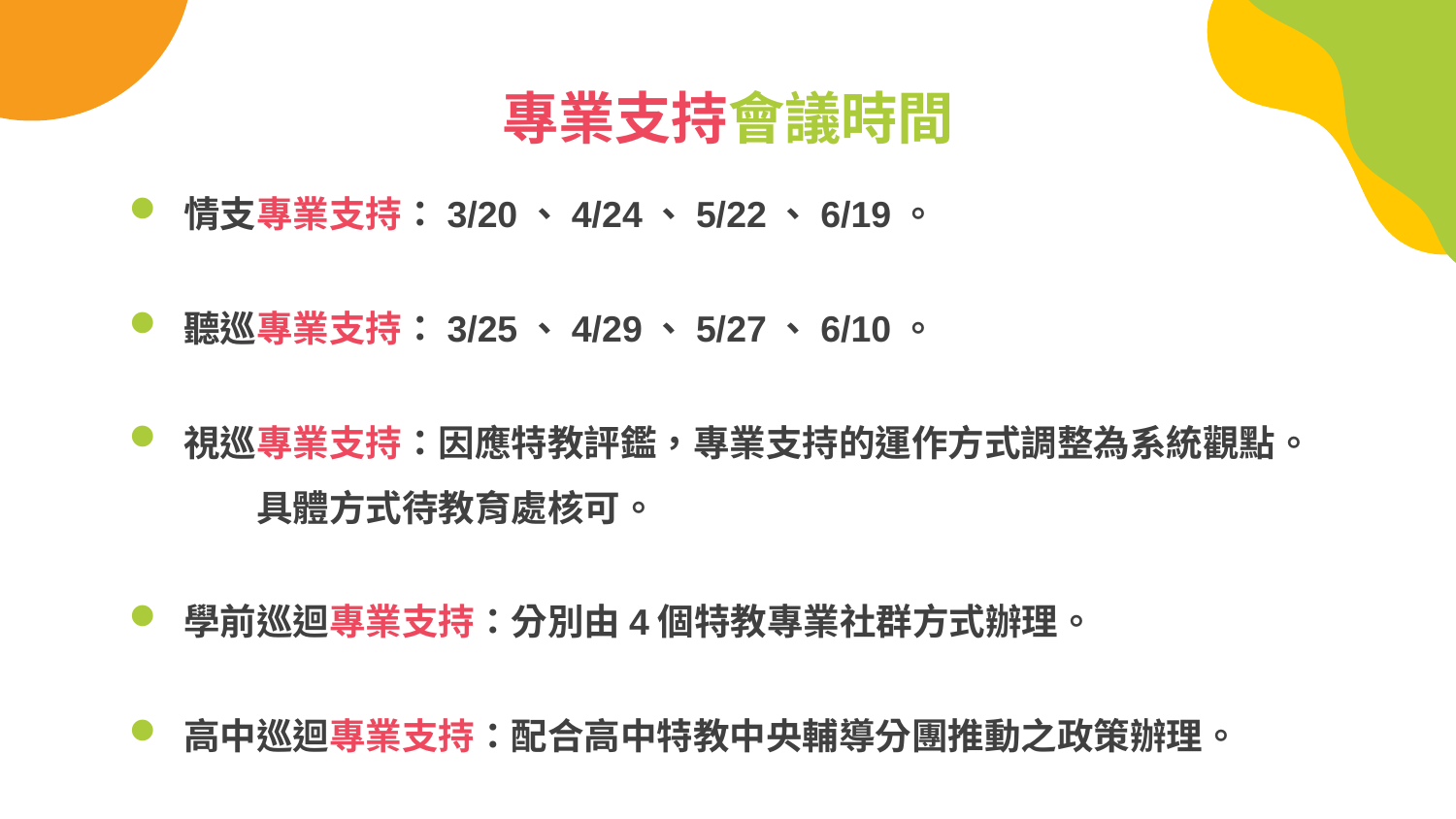

# 專業支持會議時間
情支專業支持：3/20、4/24、5/22、6/19。
聽巡專業支持：3/25、4/29、5/27、6/10。
視巡專業支持：因應特教評鑑，專業支持的運作方式調整為系統觀點。　　具體方式待教育處核可。
學前巡迴專業支持：分別由4個特教專業社群方式辦理。
高中巡迴專業支持：配合高中特教中央輔導分團推動之政策辦理。